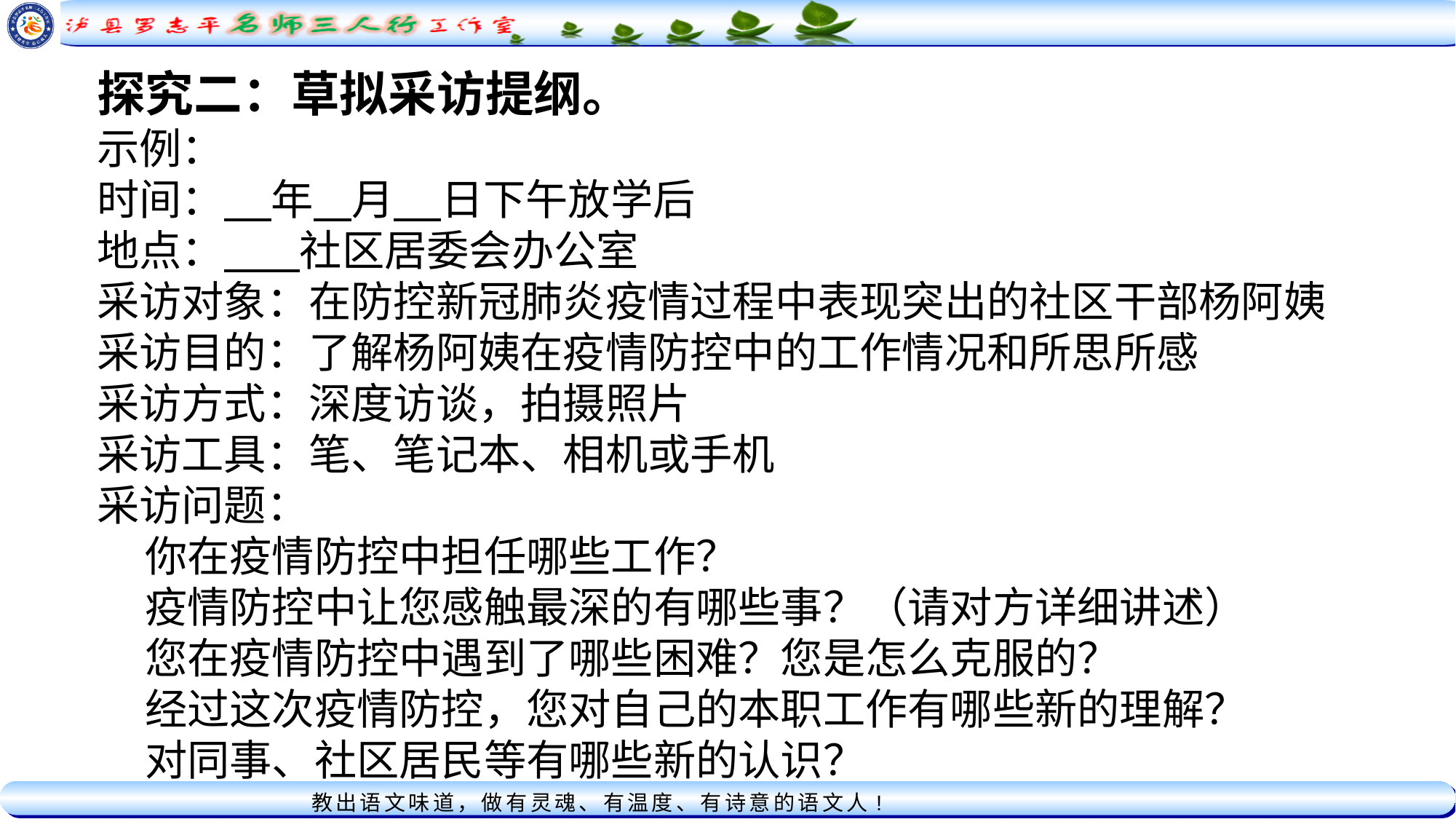

探究二：草拟采访提纲。
示例：
时间：     年    月     日下午放学后
地点：        社区居委会办公室
采访对象：在防控新冠肺炎疫情过程中表现突出的社区干部杨阿姨
采访目的：了解杨阿姨在疫情防控中的工作情况和所思所感
采访方式：深度访谈，拍摄照片
采访工具：笔、笔记本、相机或手机
采访问题：
    你在疫情防控中担任哪些工作？
    疫情防控中让您感触最深的有哪些事？（请对方详细讲述）
    您在疫情防控中遇到了哪些困难？您是怎么克服的？
    经过这次疫情防控，您对自己的本职工作有哪些新的理解？
    对同事、社区居民等有哪些新的认识？